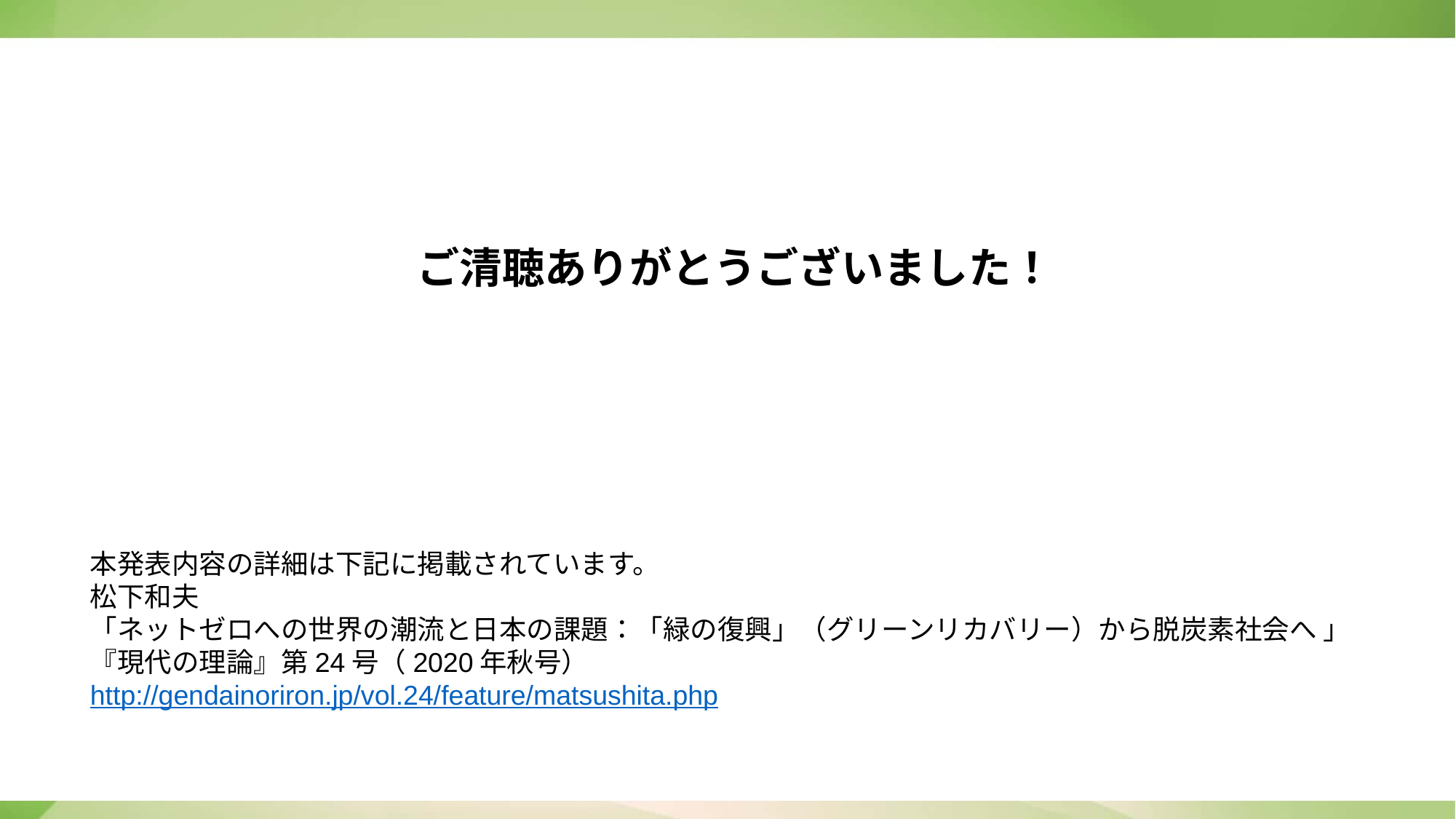

ご清聴ありがとうございました！

本発表内容の詳細は下記に掲載されています。
松下和夫
「ネットゼロへの世界の潮流と日本の課題：「緑の復興」（グリーンリカバリー）から脱炭素社会へ 」
『現代の理論』第24号（2020年秋号）
http://gendainoriron.jp/vol.24/feature/matsushita.php